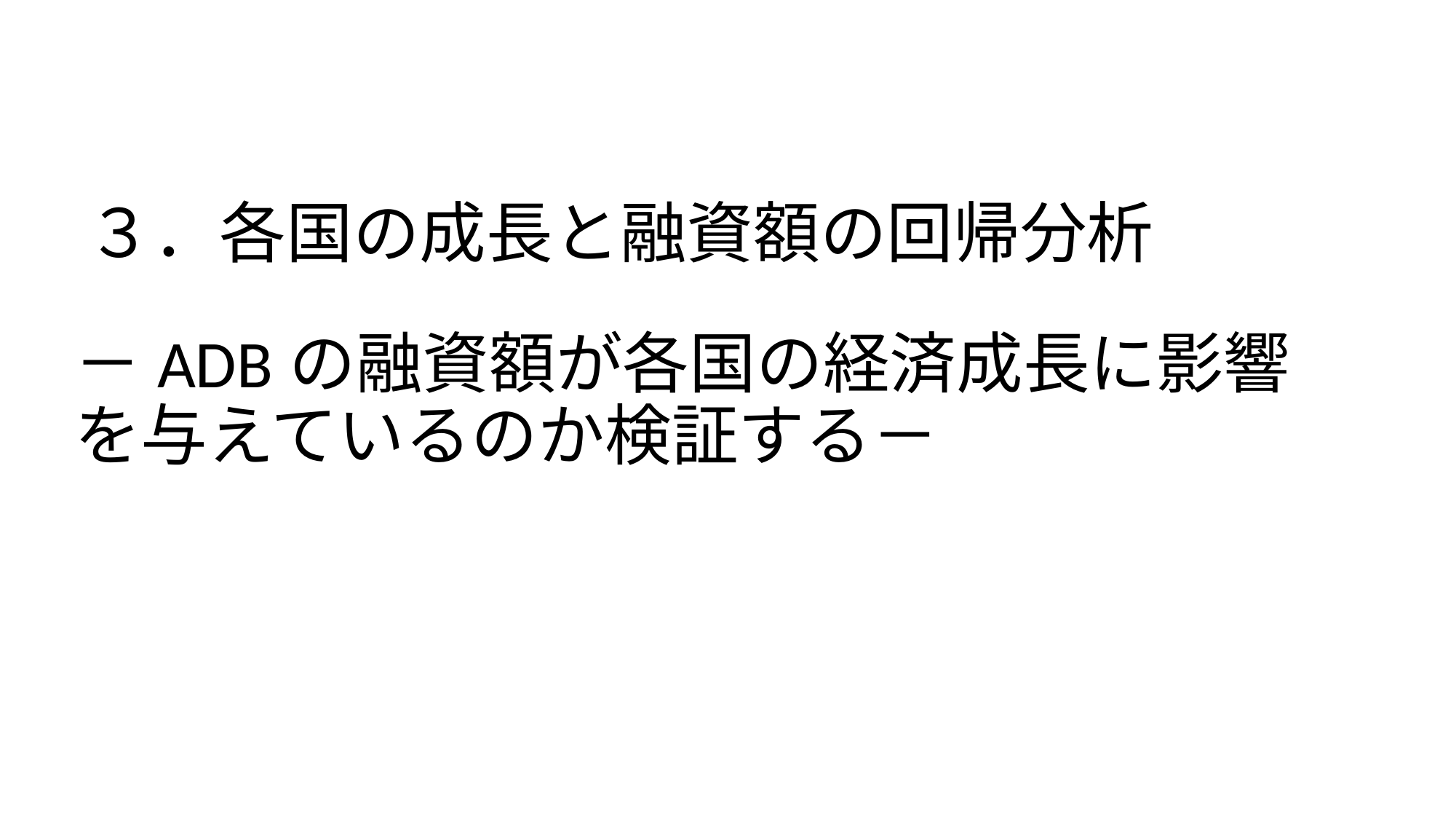

# ３．各国の成長と融資額の回帰分析
－ADBの融資額が各国の経済成長に影響を与えているのか検証する－